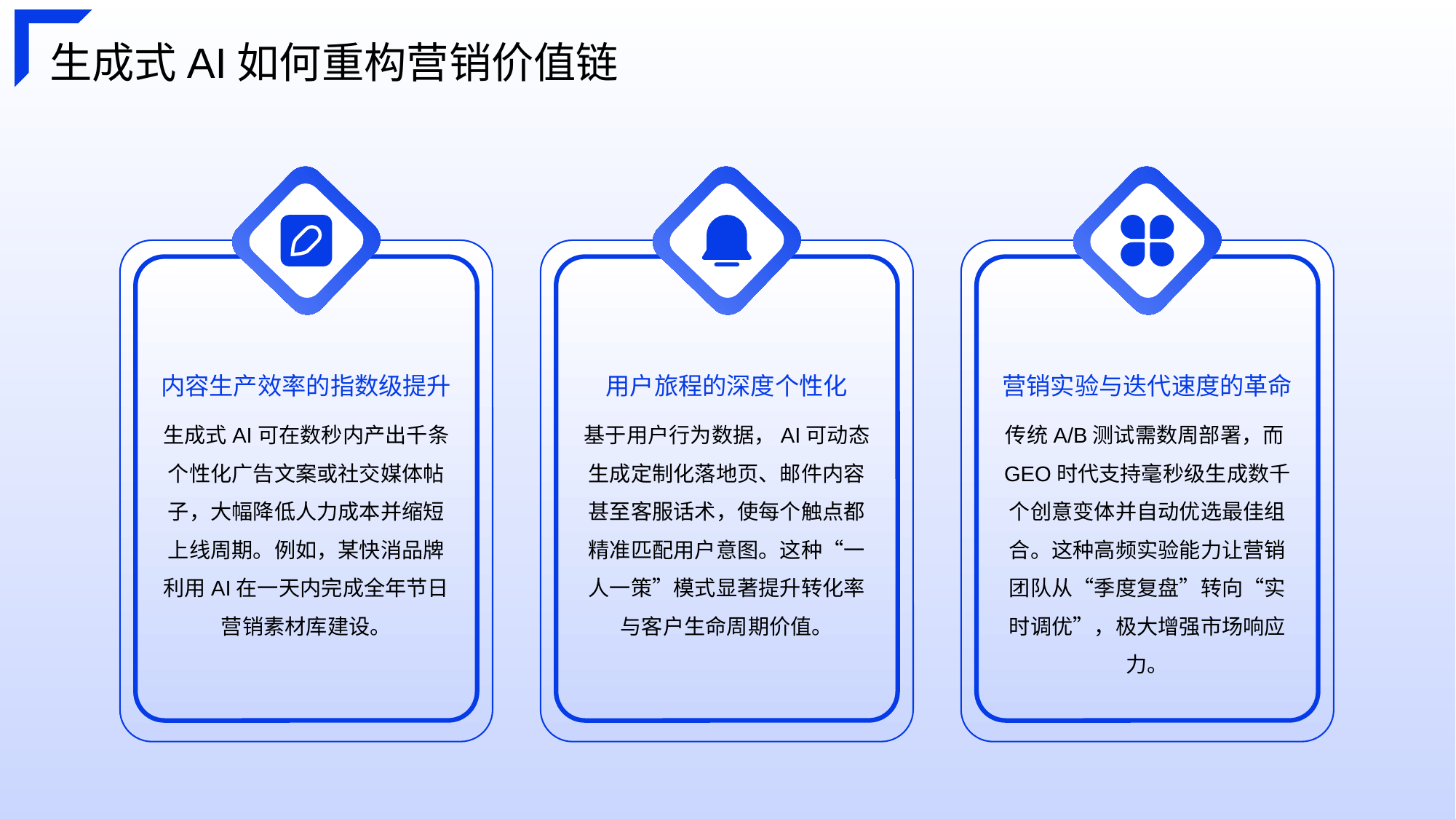

生成式AI如何重构营销价值链

内容生产效率的指数级提升
用户旅程的深度个性化
营销实验与迭代速度的革命
生成式AI可在数秒内产出千条个性化广告文案或社交媒体帖子，大幅降低人力成本并缩短上线周期。例如，某快消品牌利用AI在一天内完成全年节日营销素材库建设。
基于用户行为数据，AI可动态生成定制化落地页、邮件内容甚至客服话术，使每个触点都精准匹配用户意图。这种“一人一策”模式显著提升转化率与客户生命周期价值。
传统A/B测试需数周部署，而GEO时代支持毫秒级生成数千个创意变体并自动优选最佳组合。这种高频实验能力让营销团队从“季度复盘”转向“实时调优”，极大增强市场响应力。